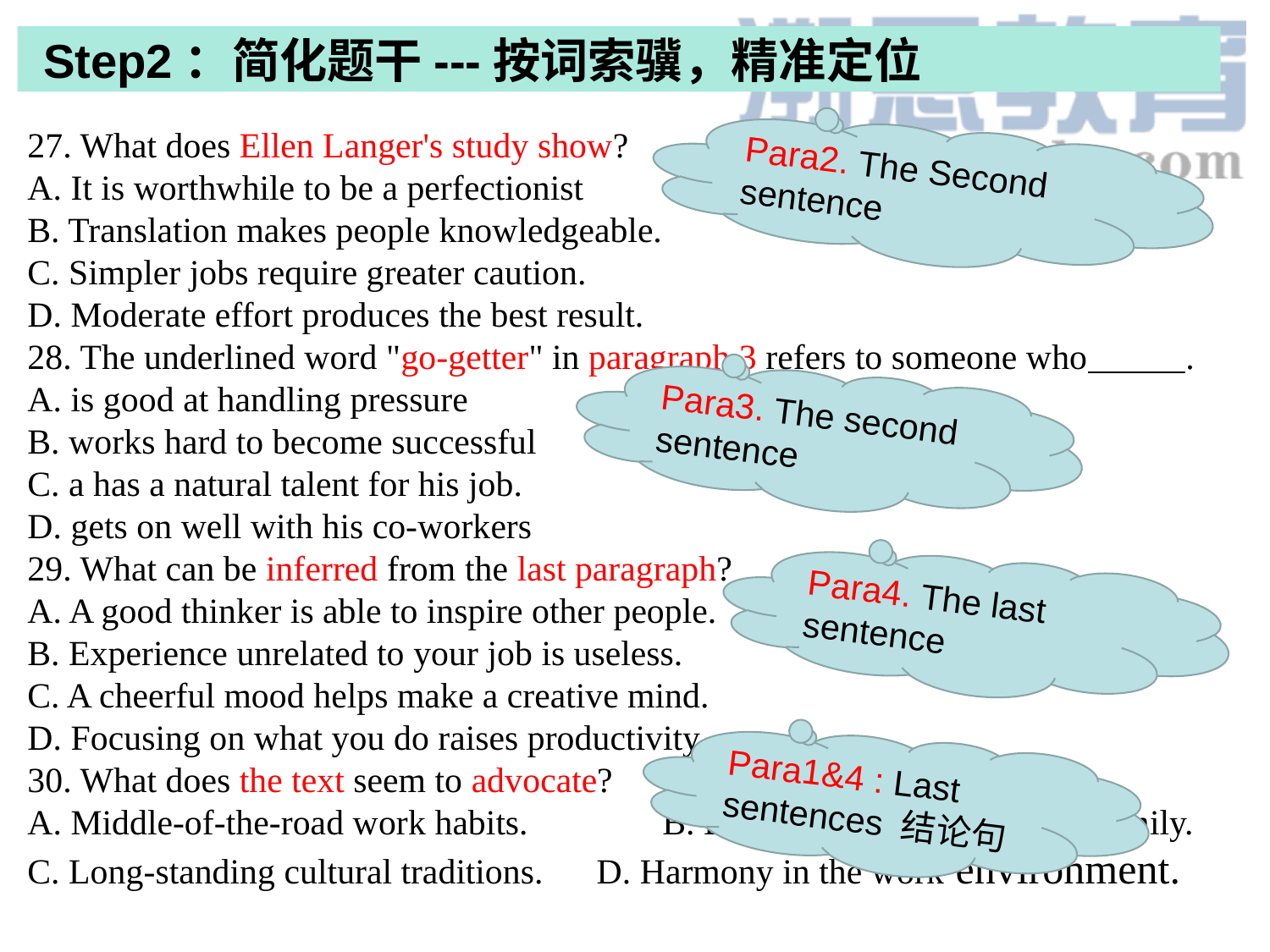

Step2：简化题干---按词索骥，精准定位

27. What does Ellen Langer's study show?
A. It is worthwhile to be a perfectionist
B. Translation makes people knowledgeable.
C. Simpler jobs require greater caution.
D. Moderate effort produces the best result.
28. The underlined word "go-getter" in paragraph 3 refers to someone who           .
A. is good at handling pressure
B. works hard to become successful
C. a has a natural talent for his job.
D. gets on well with his co-workers
29. What can be inferred from the last paragraph?
A. A good thinker is able to inspire other people.
B. Experience unrelated to your job is useless.
C. A cheerful mood helps make a creative mind.
D. Focusing on what you do raises productivity.
30. What does the text seem to advocate?
A. Middle-of-the-road work habits.       	B. Balance between work and family.
C. Long-standing cultural traditions.      D. Harmony in the work environment.
Para2. The Second  sentence
Para3. The second sentence
Para4. The last sentence
Para1&4 : Last sentences 结论句